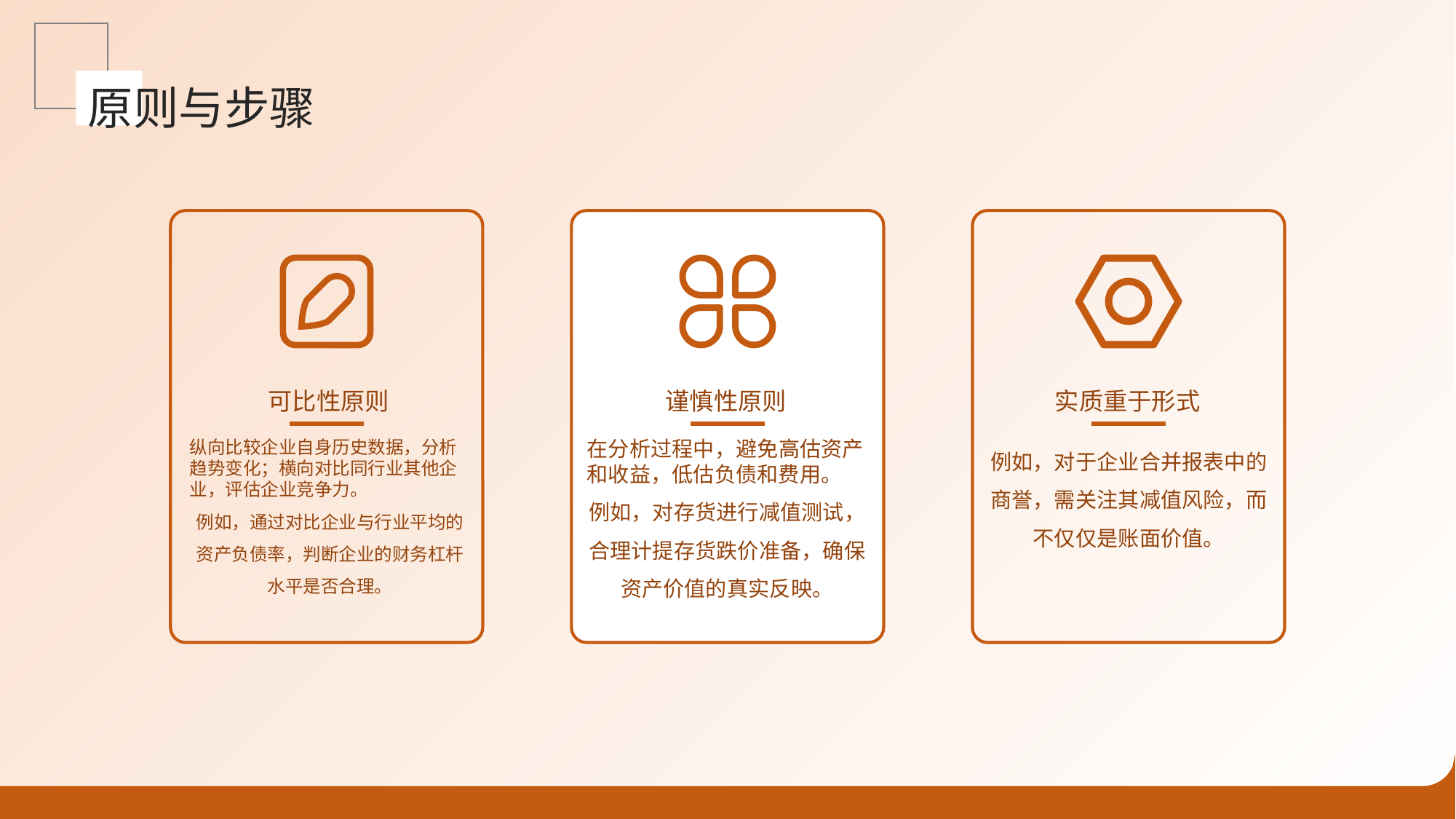

原则与步骤

可比性原则
谨慎性原则
实质重于形式
纵向比较企业自身历史数据，分析趋势变化；横向对比同行业其他企业，评估企业竞争力。
例如，通过对比企业与行业平均的资产负债率，判断企业的财务杠杆水平是否合理。
在分析过程中，避免高估资产和收益，低估负债和费用。
例如，对存货进行减值测试，合理计提存货跌价准备，确保资产价值的真实反映。
例如，对于企业合并报表中的商誉，需关注其减值风险，而不仅仅是账面价值。